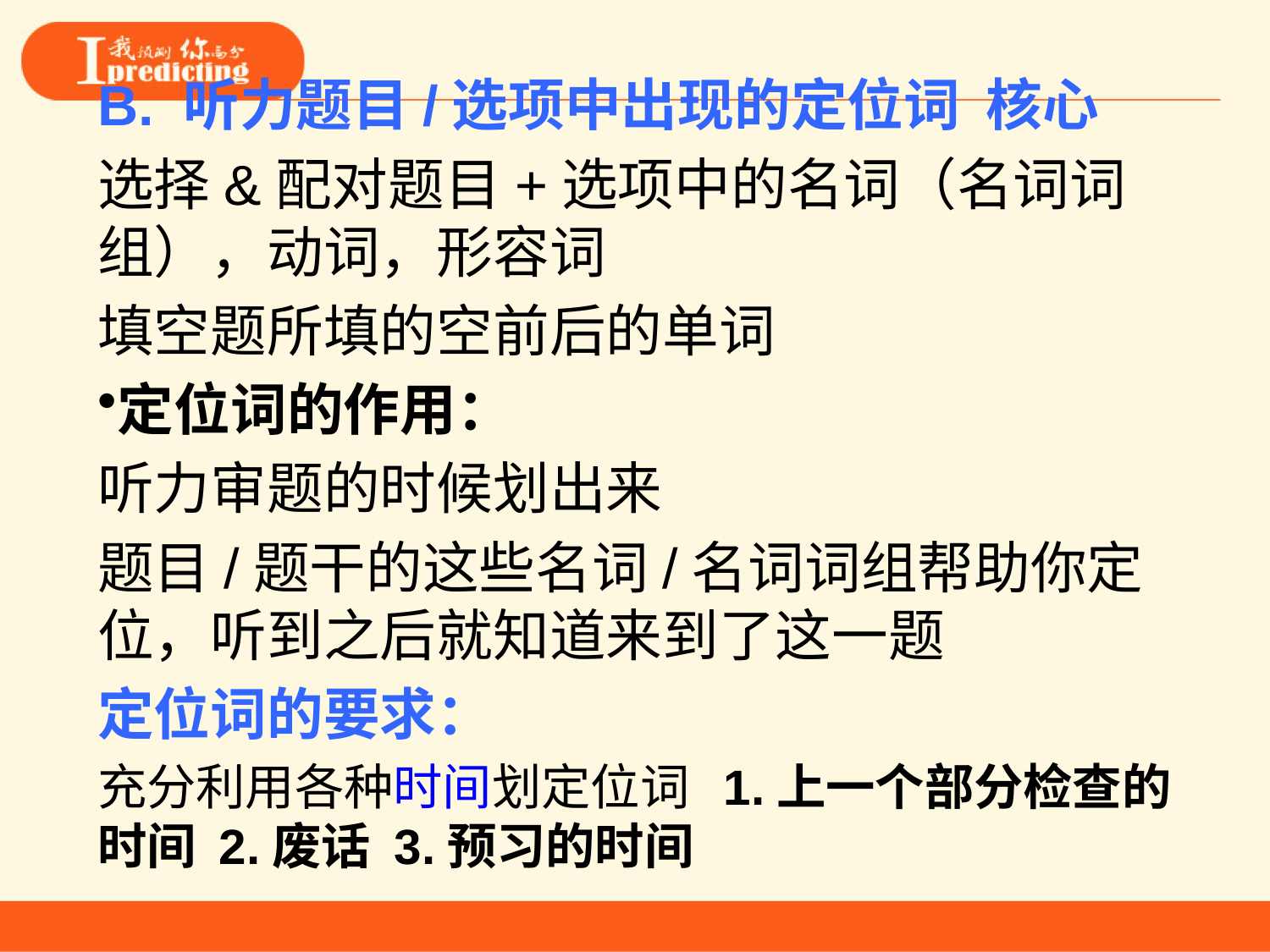

B. 听力题目/选项中出现的定位词  核心
选择&配对题目+选项中的名词（名词词组），动词，形容词
填空题所填的空前后的单词
定位词的作用：
听力审题的时候划出来
题目/题干的这些名词/名词词组帮助你定位，听到之后就知道来到了这一题
定位词的要求：
充分利用各种时间划定位词  1.上一个部分检查的时间 2.废话 3.预习的时间